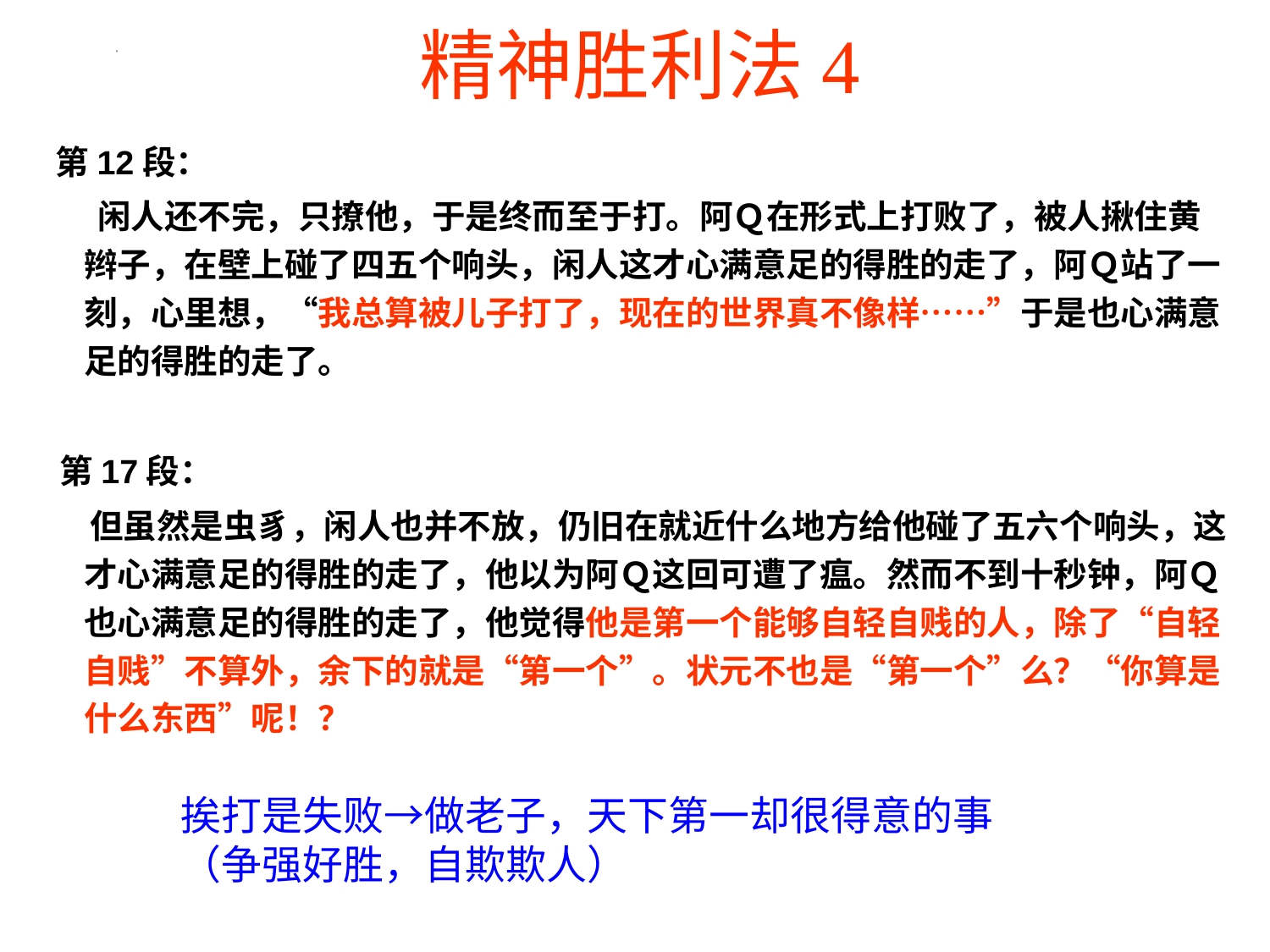

# 精神胜利法4
     第12段：
       闲人还不完，只撩他，于是终而至于打。阿Ｑ在形式上打败了，被人揪住黄辫子，在壁上碰了四五个响头，闲人这才心满意足的得胜的走了，阿Ｑ站了一刻，心里想，“我总算被儿子打了，现在的世界真不像样……”于是也心满意足的得胜的走了。

  第17段：
      但虽然是虫豸，闲人也并不放，仍旧在就近什么地方给他碰了五六个响头，这才心满意足的得胜的走了，他以为阿Ｑ这回可遭了瘟。然而不到十秒钟，阿Ｑ也心满意足的得胜的走了，他觉得他是第一个能够自轻自贱的人，除了“自轻自贱”不算外，余下的就是“第一个”。状元不也是“第一个”么？“你算是什么东西”呢！？
挨打是失败→做老子，天下第一却很得意的事
（争强好胜，自欺欺人）